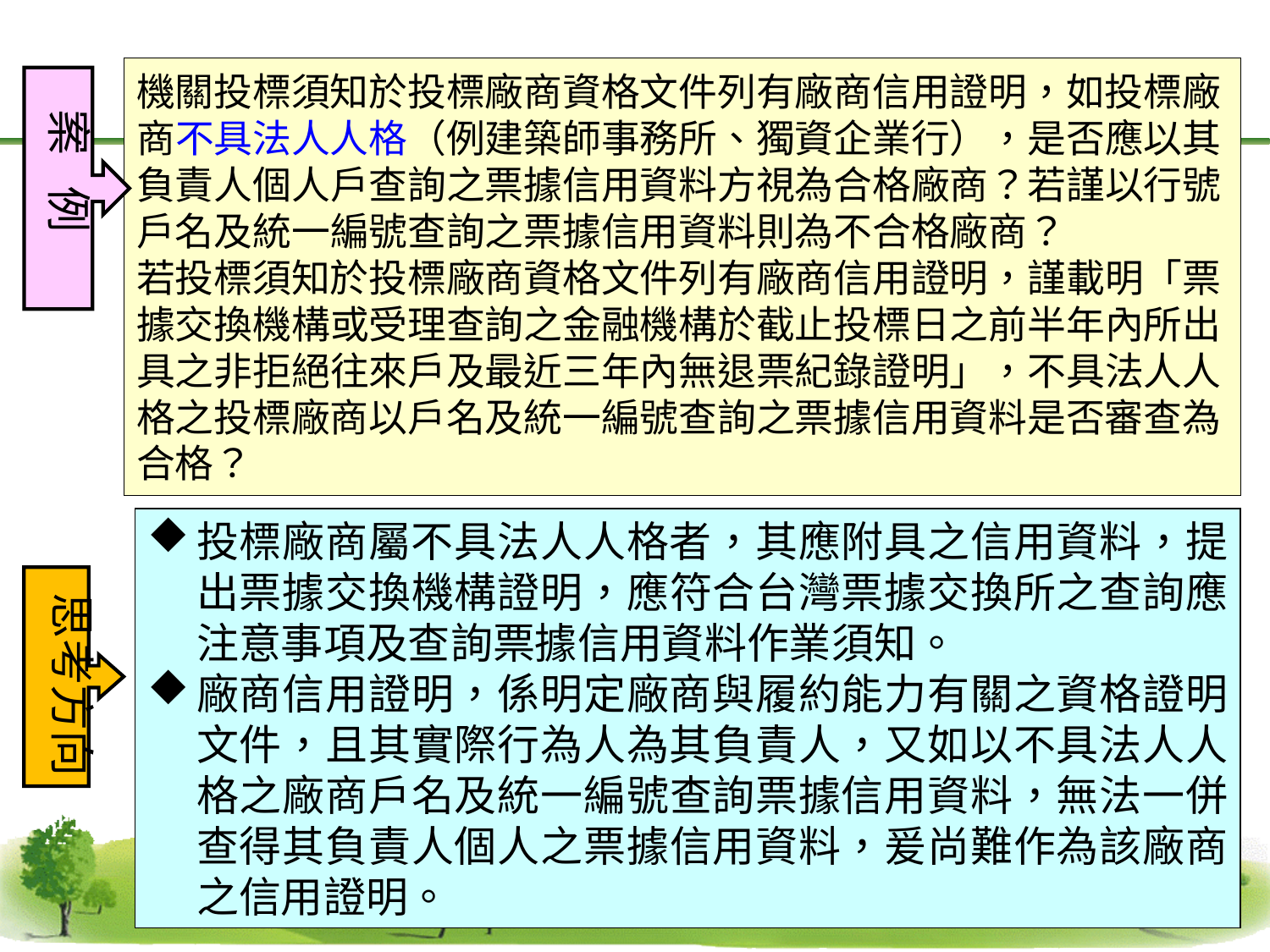

機關投標須知於投標廠商資格文件列有廠商信用證明，如投標廠商不具法人人格（例建築師事務所、獨資企業行），是否應以其負責人個人戶查詢之票據信用資料方視為合格廠商？若謹以行號戶名及統一編號查詢之票據信用資料則為不合格廠商？
若投標須知於投標廠商資格文件列有廠商信用證明，謹載明「票據交換機構或受理查詢之金融機構於截止投標日之前半年內所出具之非拒絕往來戶及最近三年內無退票紀錄證明」，不具法人人格之投標廠商以戶名及統一編號查詢之票據信用資料是否審查為合格？

案   例
投標廠商屬不具法人人格者，其應附具之信用資料，提出票據交換機構證明，應符合台灣票據交換所之查詢應注意事項及查詢票據信用資料作業須知。
廠商信用證明，係明定廠商與履約能力有關之資格證明文件，且其實際行為人為其負責人，又如以不具法人人格之廠商戶名及統一編號查詢票據信用資料，無法一併查得其負責人個人之票據信用資料，爰尚難作為該廠商之信用證明。

思考方向